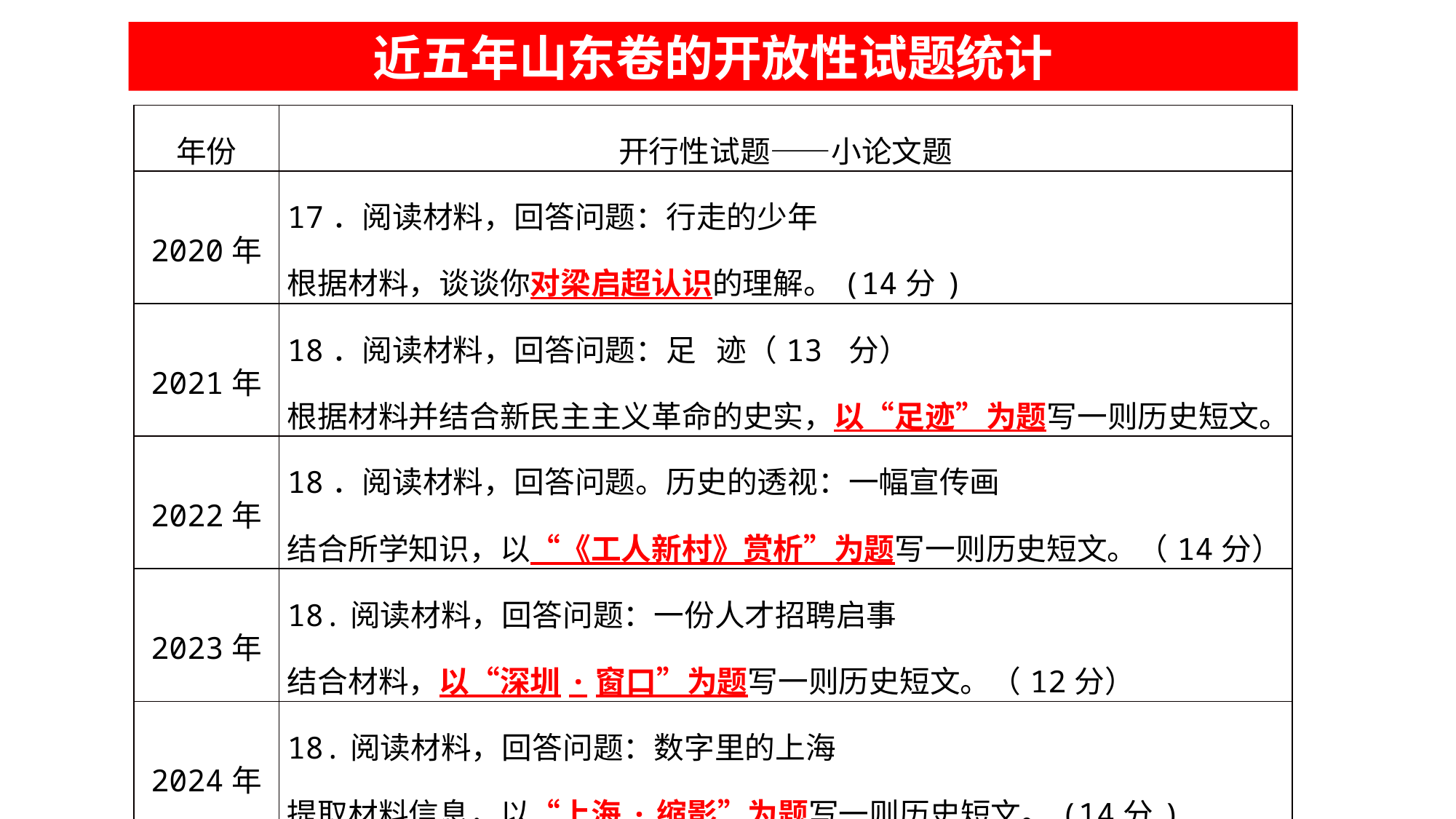

近五年山东卷的开放性试题统计
| 年份 | 开行性试题——小论文题 |
| --- | --- |
| 2020年 | 17．阅读材料，回答问题：行走的少年 根据材料，谈谈你对梁启超认识的理解。(14分) |
| 2021年 | 18．阅读材料，回答问题：足   迹（13 分） 根据材料并结合新民主主义革命的史实，以“足迹”为题写一则历史短文。 |
| 2022年 | 18．阅读材料，回答问题。历史的透视：一幅宣传画 结合所学知识，以“《工人新村》赏析”为题写一则历史短文。（14分） |
| 2023年 | 18.阅读材料，回答问题：一份人才招聘启事 结合材料，以“深圳·窗口”为题写一则历史短文。（12分） |
| 2024年 | 18.阅读材料，回答问题：数字里的上海 提取材料信息，以“上海·缩影”为题写一则历史短文。(14分) |